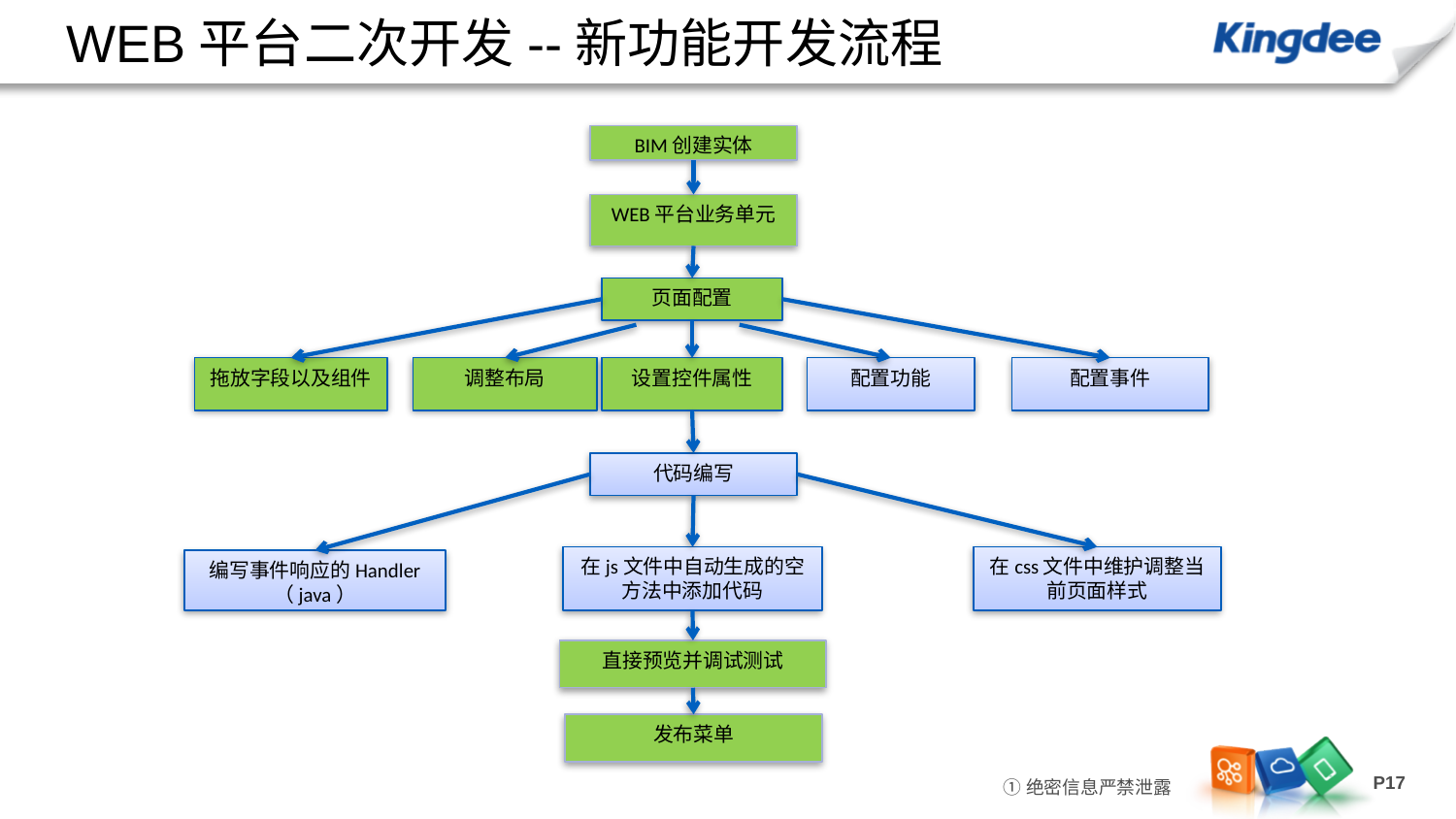

WEB平台二次开发--新功能开发流程

BIM创建实体
WEB平台业务单元
页面配置
拖放字段以及组件
调整布局
设置控件属性
配置功能
配置事件
代码编写
在js文件中自动生成的空方法中添加代码
在css文件中维护调整当前页面样式
编写事件响应的Handler
（java）
直接预览并调试测试
发布菜单